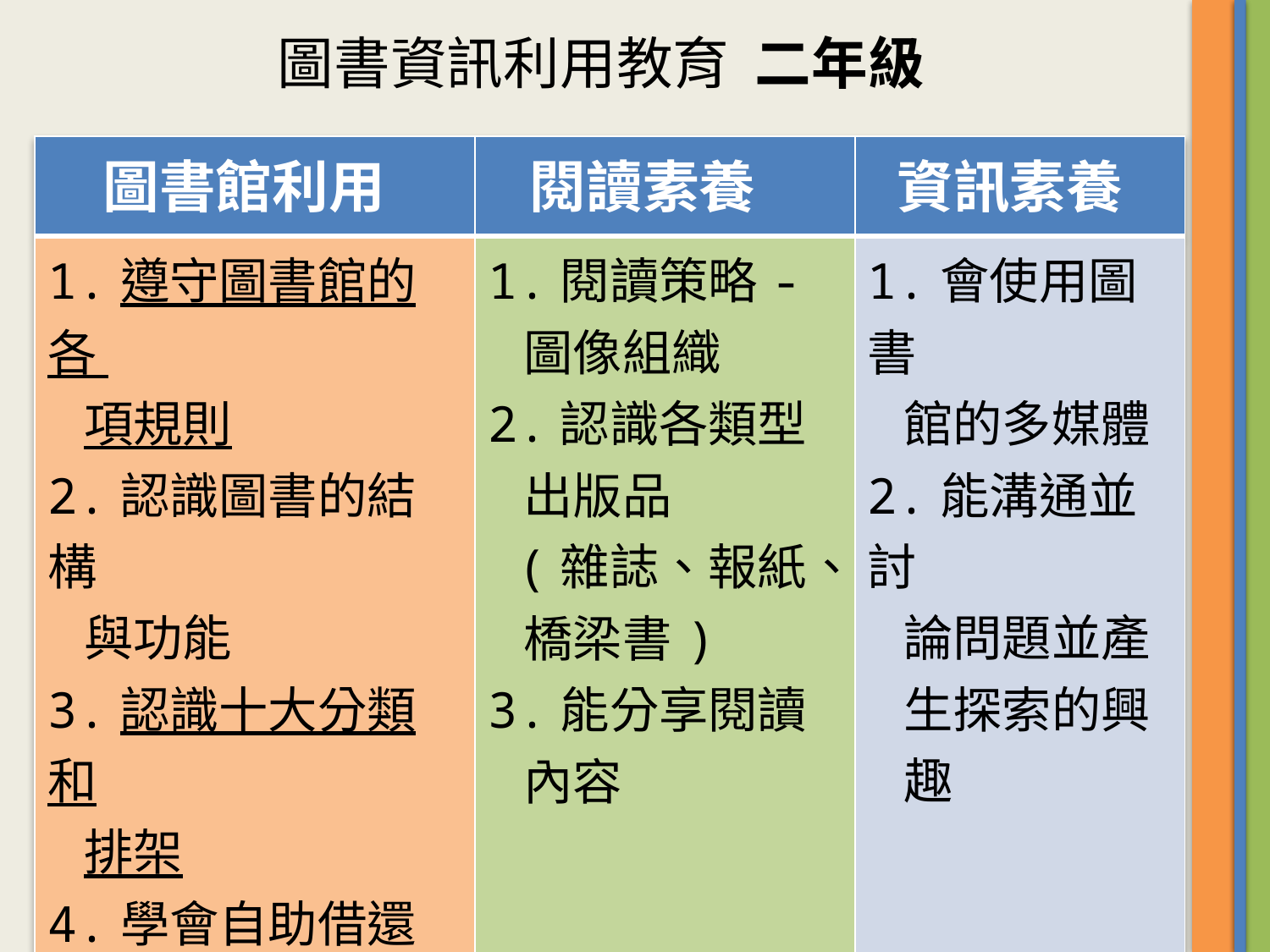

圖書資訊利用教育  二年級

| 圖書館利用 | 閱讀素養 | 資訊素養 |
| --- | --- | --- |
| 1.遵守圖書館的各 項規則 2.認識圖書的結構 與功能 3.認識十大分類和 排架 4.學會自助借還書 的方法 5.認識字典、百科 等參考工具 | 1.閱讀策略- 圖像組織 2.認識各類型 出版品 (雜誌、報紙、 橋梁書) 3.能分享閱讀 內容 | 1.會使用圖書 館的多媒體 2.能溝通並討 論問題並產 生探索的興 趣 |
|  |  |  |